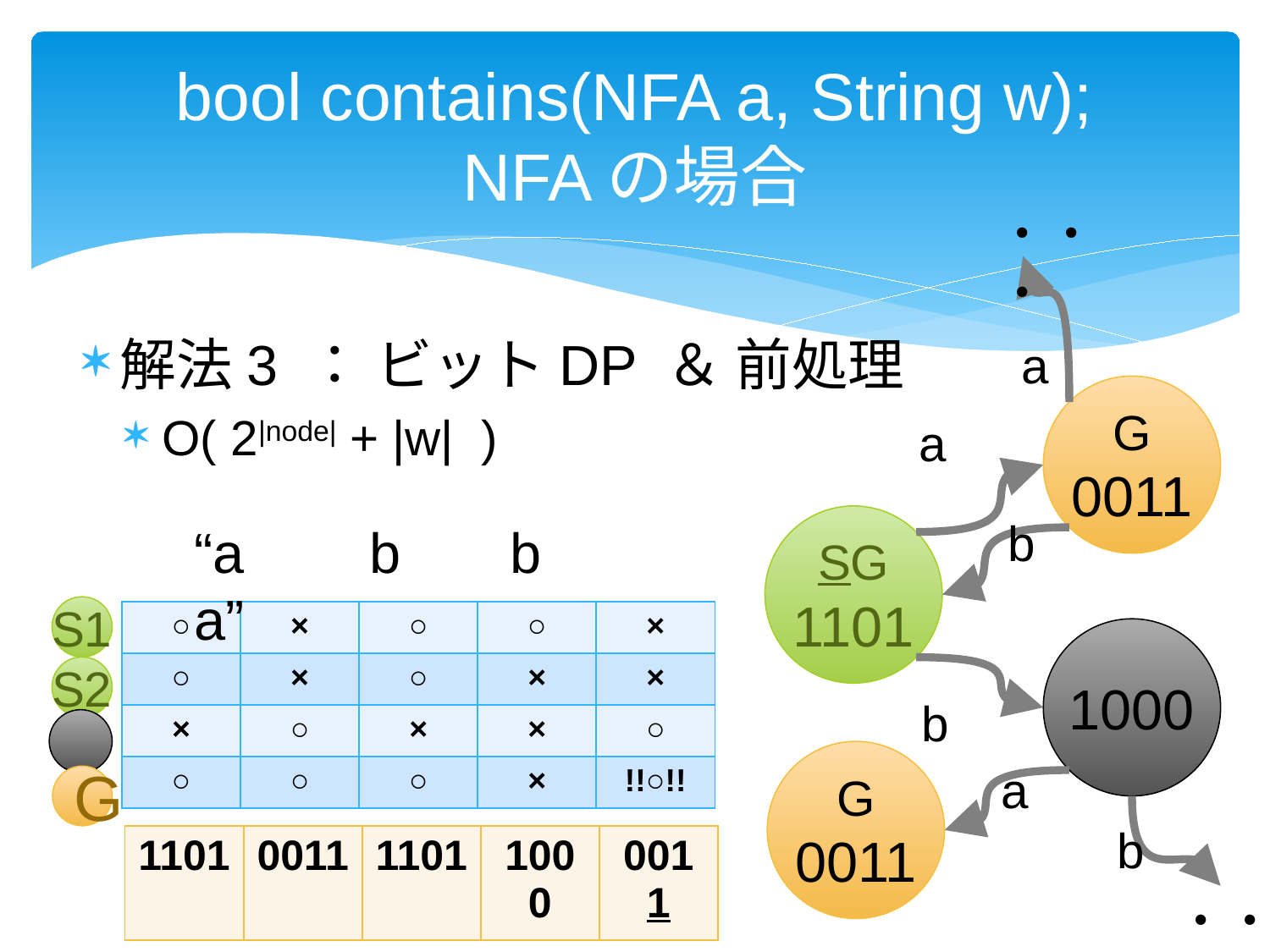

# bool contains(NFA a, String w); NFAの場合
・・・
解法3 ： ビットDP ＆ 前処理
O( 2|node| + |w|  )
a
G
0011
a
SG
1101
b
“a        b       b       a”
S1
| ○ | × | ○ | ○ | × |
| --- | --- | --- | --- | --- |
| ○ | × | ○ | × | × |
| × | ○ | × | × | ○ |
| ○ | ○ | ○ | × | !!○!! |
1000
S2
b

G
0011
a
G
b
| 1101 | 0011 | 1101 | 1000 | 0011 |
| --- | --- | --- | --- | --- |
・・・